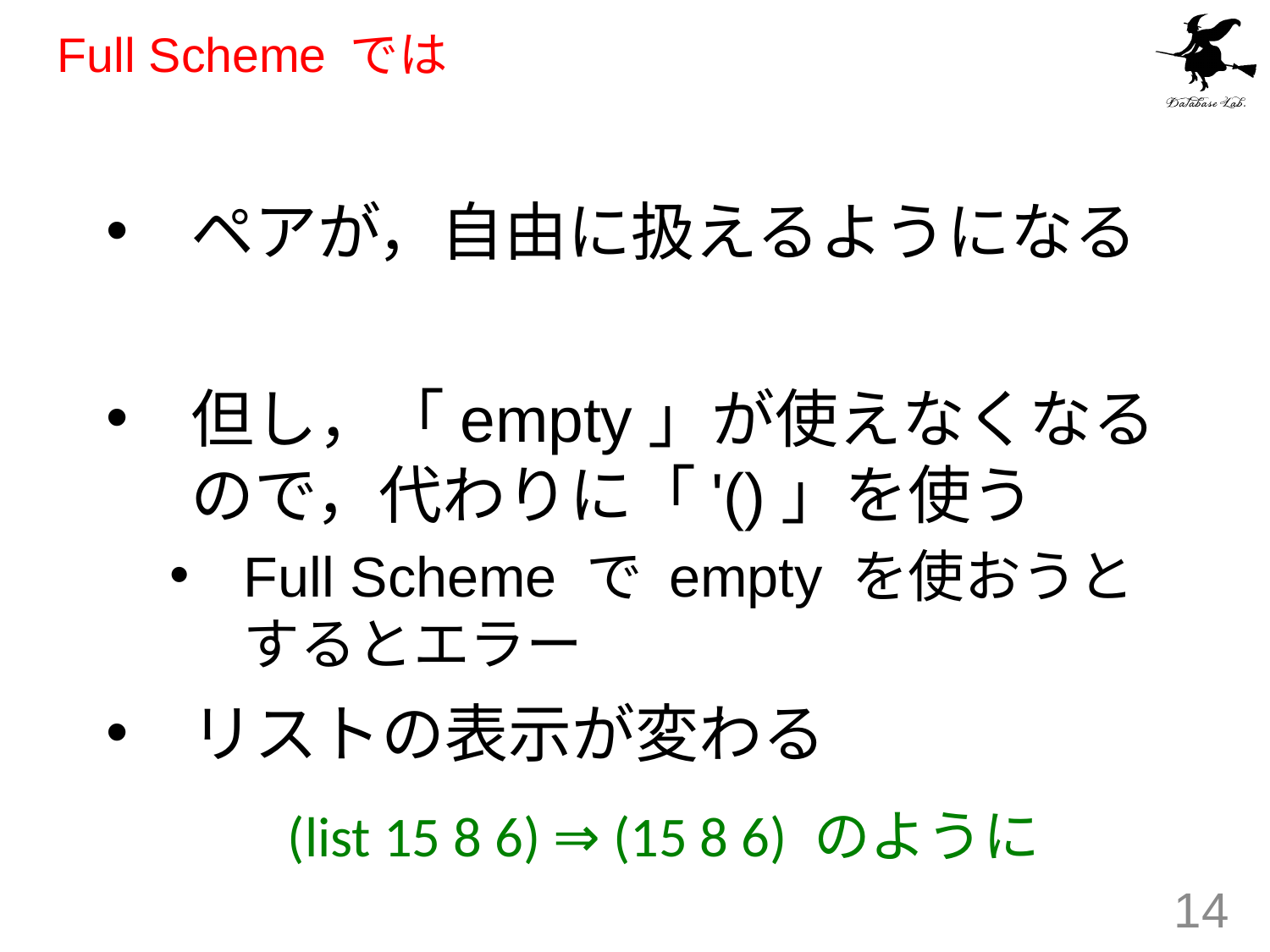

# Full Scheme では
ペアが，自由に扱えるようになる

但し，「empty」が使えなくなるので，代わりに「'()」を使う
Full Scheme で empty を使おうとするとエラー
リストの表示が変わる
(list 15 8 6) ⇒ (15 8 6) のように
14